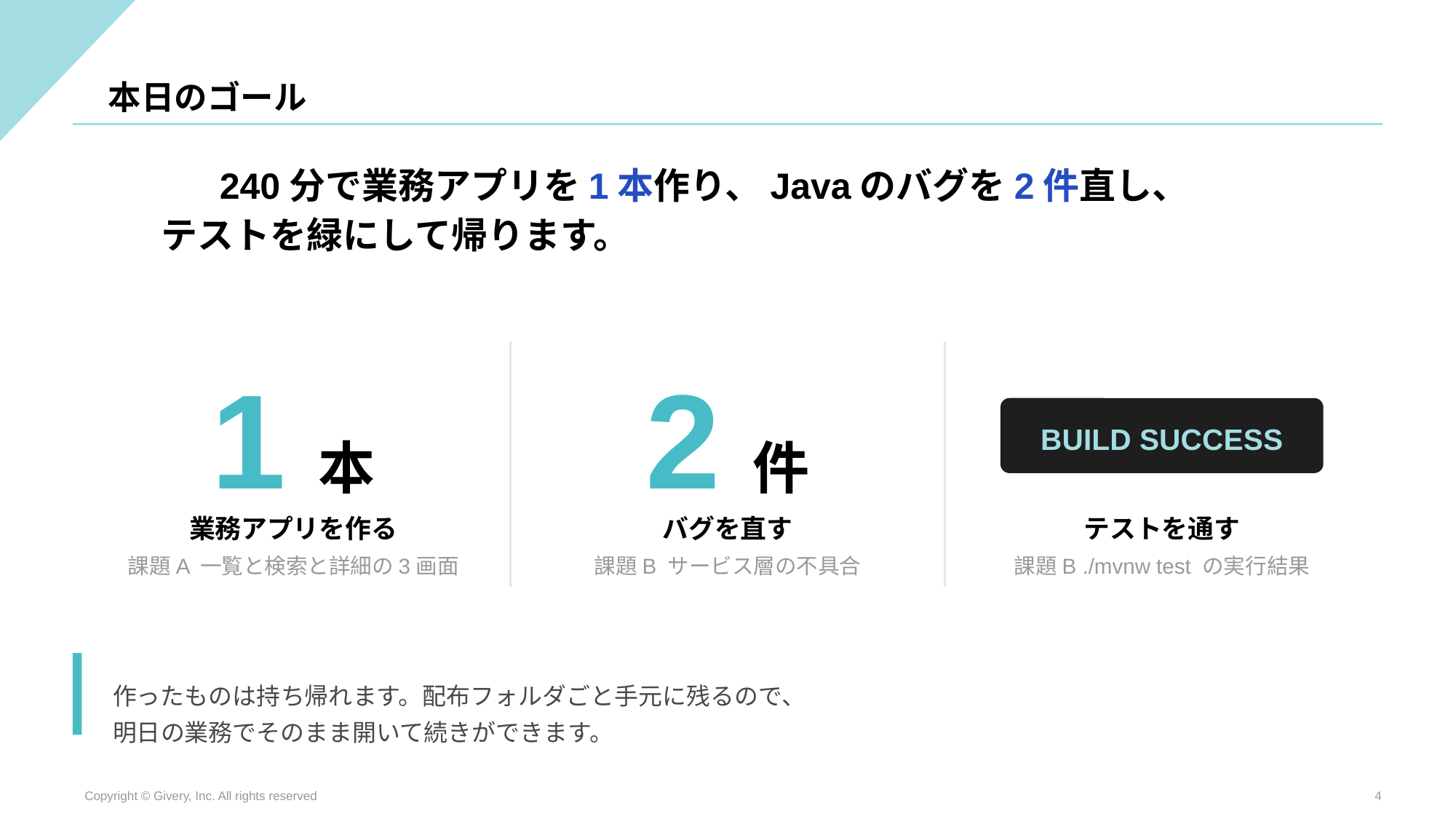

本日のゴール

240分で業務アプリを1本作り、Javaのバグを2件直し、
テストを緑にして帰ります。

1本
2件

BUILD SUCCESS
業務アプリを作る
バグを直す
テストを通す
課題A 一覧と検索と詳細の3画面
課題B サービス層の不具合
課題B ./mvnw test の実行結果

作ったものは持ち帰れます。配布フォルダごと手元に残るので、
明日の業務でそのまま開いて続きができます。
Copyright © Givery, Inc. All rights reserved
4